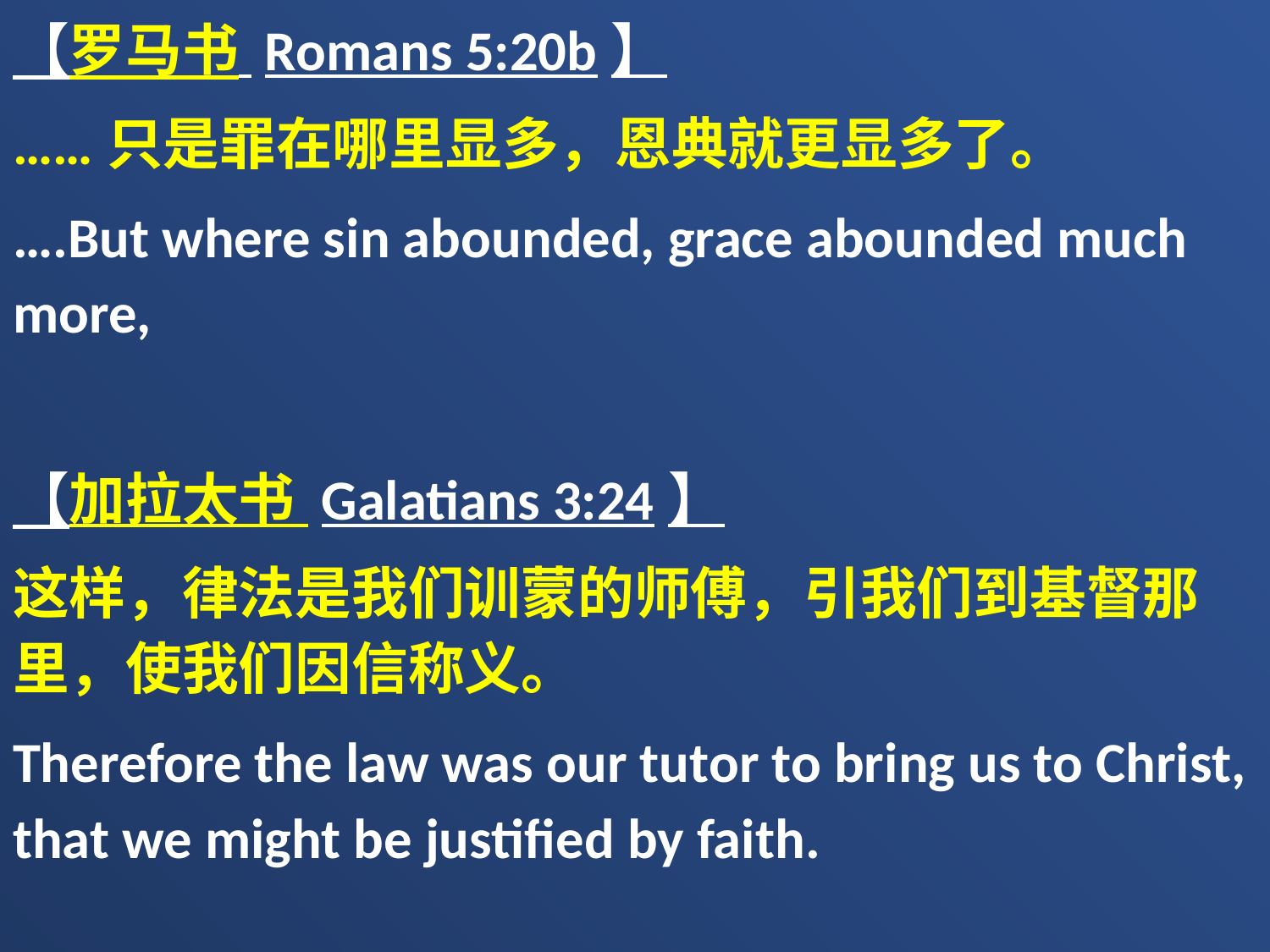

【罗马书 Romans 5:20b】
……只是罪在哪里显多，恩典就更显多了。
….But where sin abounded, grace abounded much more,

【加拉太书 Galatians 3:24】
这样，律法是我们训蒙的师傅，引我们到基督那里，使我们因信称义。
Therefore the law was our tutor to bring us to Christ, that we might be justified by faith.